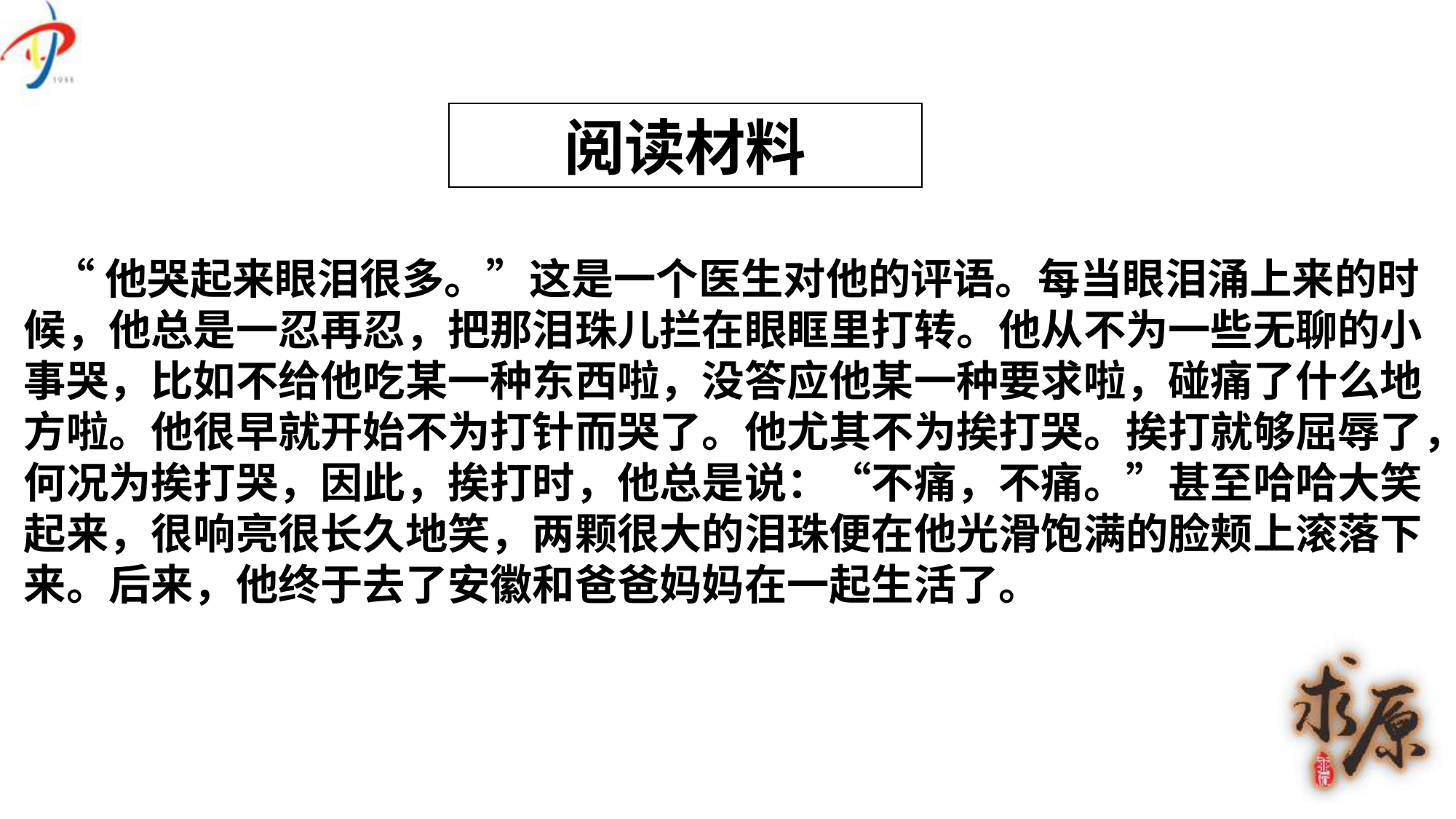

阅读材料
   “他哭起来眼泪很多。”这是一个医生对他的评语。每当眼泪涌上来的时候，他总是一忍再忍，把那泪珠儿拦在眼眶里打转。他从不为一些无聊的小事哭，比如不给他吃某一种东西啦，没答应他某一种要求啦，碰痛了什么地方啦。他很早就开始不为打针而哭了。他尤其不为挨打哭。挨打就够屈辱了，何况为挨打哭，因此，挨打时，他总是说：“不痛，不痛。”甚至哈哈大笑起来，很响亮很长久地笑，两颗很大的泪珠便在他光滑饱满的脸颊上滚落下来。后来，他终于去了安徽和爸爸妈妈在一起生活了。